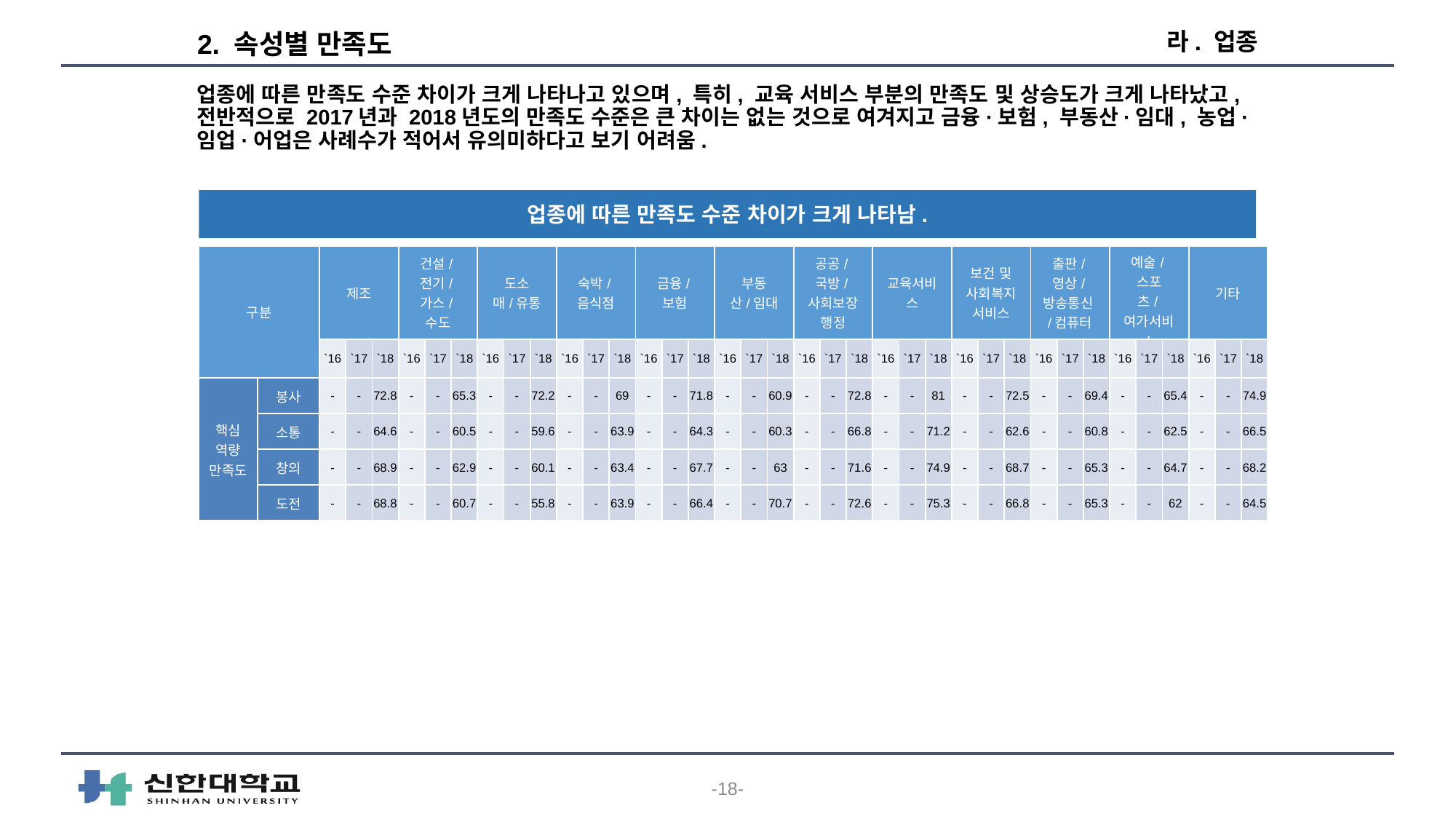

라. 업종
# 2. 속성별 만족도
업종에 따른 만족도 수준 차이가 크게 나타나고 있으며, 특히, 교육 서비스 부분의 만족도 및 상승도가 크게 나타났고, 전반적으로 2017년과 2018년도의 만족도 수준은 큰 차이는 없는 것으로 여겨지고 금융·보험, 부동산·임대, 농업·임업·어업은 사례수가 적어서 유의미하다고 보기 어려움.
업종에 따른 만족도 수준 차이가 크게 나타남.
| 구분 |  | 제조 |  |  | 건설/전기/가스/수도 |  |  | 도소매/유통 |  |  | 숙박/음식점 |  |  | 금융/보험 |  |  | 부동산/임대 |  |  | 공공/국방/사회보장 행정 |  |  | 교육서비스 |  |  | 보건 및 사회복지서비스 |  |  | 출판/영상/방송통신/컴퓨터 |  |  | 예술/스포츠/여가서비스 |  |  | 기타 |  |  |
| --- | --- | --- | --- | --- | --- | --- | --- | --- | --- | --- | --- | --- | --- | --- | --- | --- | --- | --- | --- | --- | --- | --- | --- | --- | --- | --- | --- | --- | --- | --- | --- | --- | --- | --- | --- | --- | --- |
|  |  | `16 | `17 | `18 | `16 | `17 | `18 | `16 | `17 | `18 | `16 | `17 | `18 | `16 | `17 | `18 | `16 | `17 | `18 | `16 | `17 | `18 | `16 | `17 | `18 | `16 | `17 | `18 | `16 | `17 | `18 | `16 | `17 | `18 | `16 | `17 | `18 |
| 핵심 역량 만족도 | 봉사 | - | - | 72.8 | - | - | 65.3 | - | - | 72.2 | - | - | 69 | - | - | 71.8 | - | - | 60.9 | - | - | 72.8 | - | - | 81 | - | - | 72.5 | - | - | 69.4 | - | - | 65.4 | - | - | 74.9 |
|  | 소통 | - | - | 64.6 | - | - | 60.5 | - | - | 59.6 | - | - | 63.9 | - | - | 64.3 | - | - | 60.3 | - | - | 66.8 | - | - | 71.2 | - | - | 62.6 | - | - | 60.8 | - | - | 62.5 | - | - | 66.5 |
|  | 창의 | - | - | 68.9 | - | - | 62.9 | - | - | 60.1 | - | - | 63.4 | - | - | 67.7 | - | - | 63 | - | - | 71.6 | - | - | 74.9 | - | - | 68.7 | - | - | 65.3 | - | - | 64.7 | - | - | 68.2 |
|  | 도전 | - | - | 68.8 | - | - | 60.7 | - | - | 55.8 | - | - | 63.9 | - | - | 66.4 | - | - | 70.7 | - | - | 72.6 | - | - | 75.3 | - | - | 66.8 | - | - | 65.3 | - | - | 62 | - | - | 64.5 |
-18-